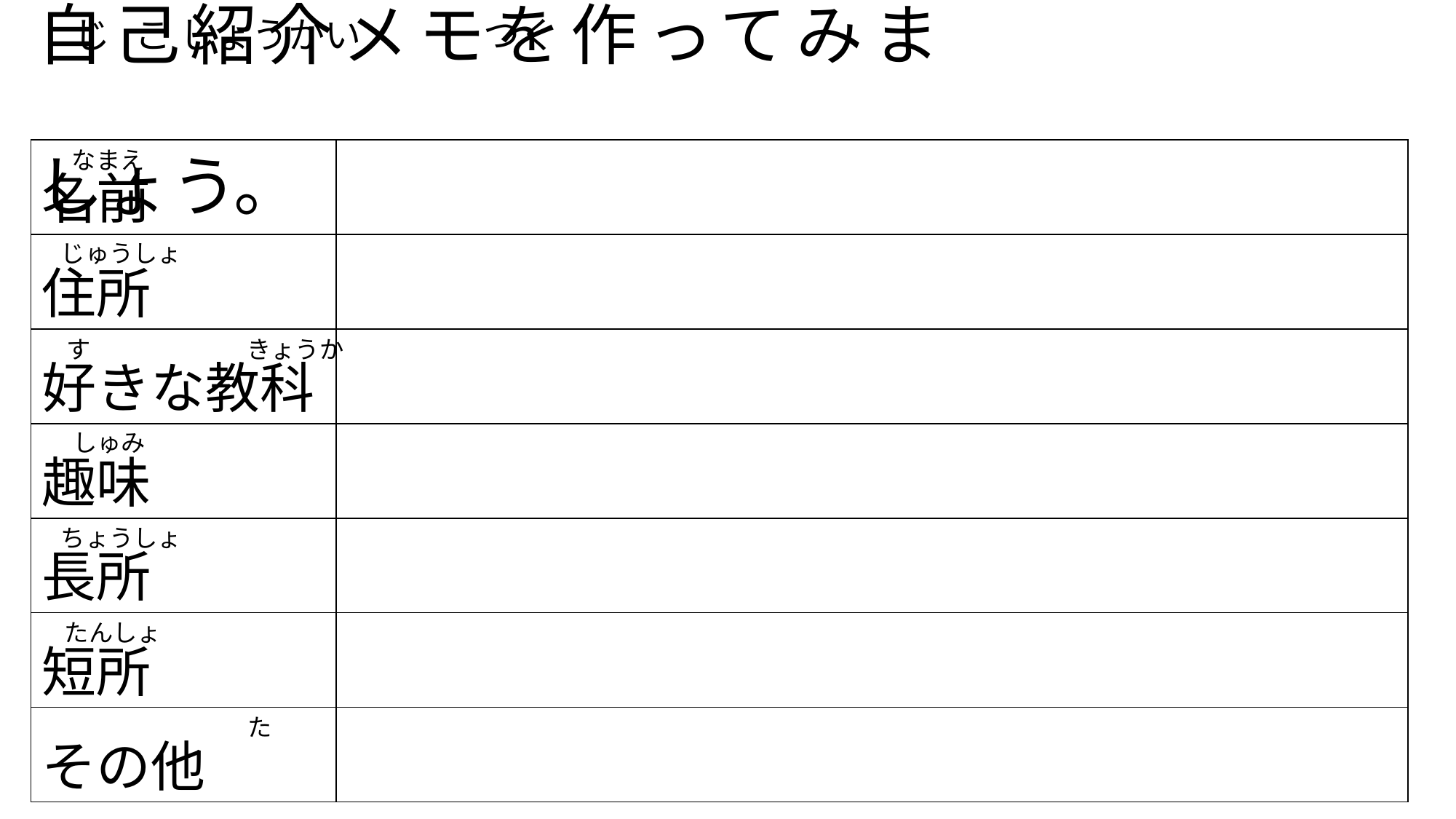

自己紹介メモを作ってみましょう。
　じ   こ しょうかい               つく
　なまえ
| 名前 |  |
| --- | --- |
| 住所 |  |
| 好きな教科 |  |
| 趣味 |  |
| 長所 |  |
| 短所 |  |
| その他 |  |
　じゅうしょ
　 す          　　　　 きょうか
　しゅみ
　ちょうしょ
　 たんしょ
　　　　　　　　 た